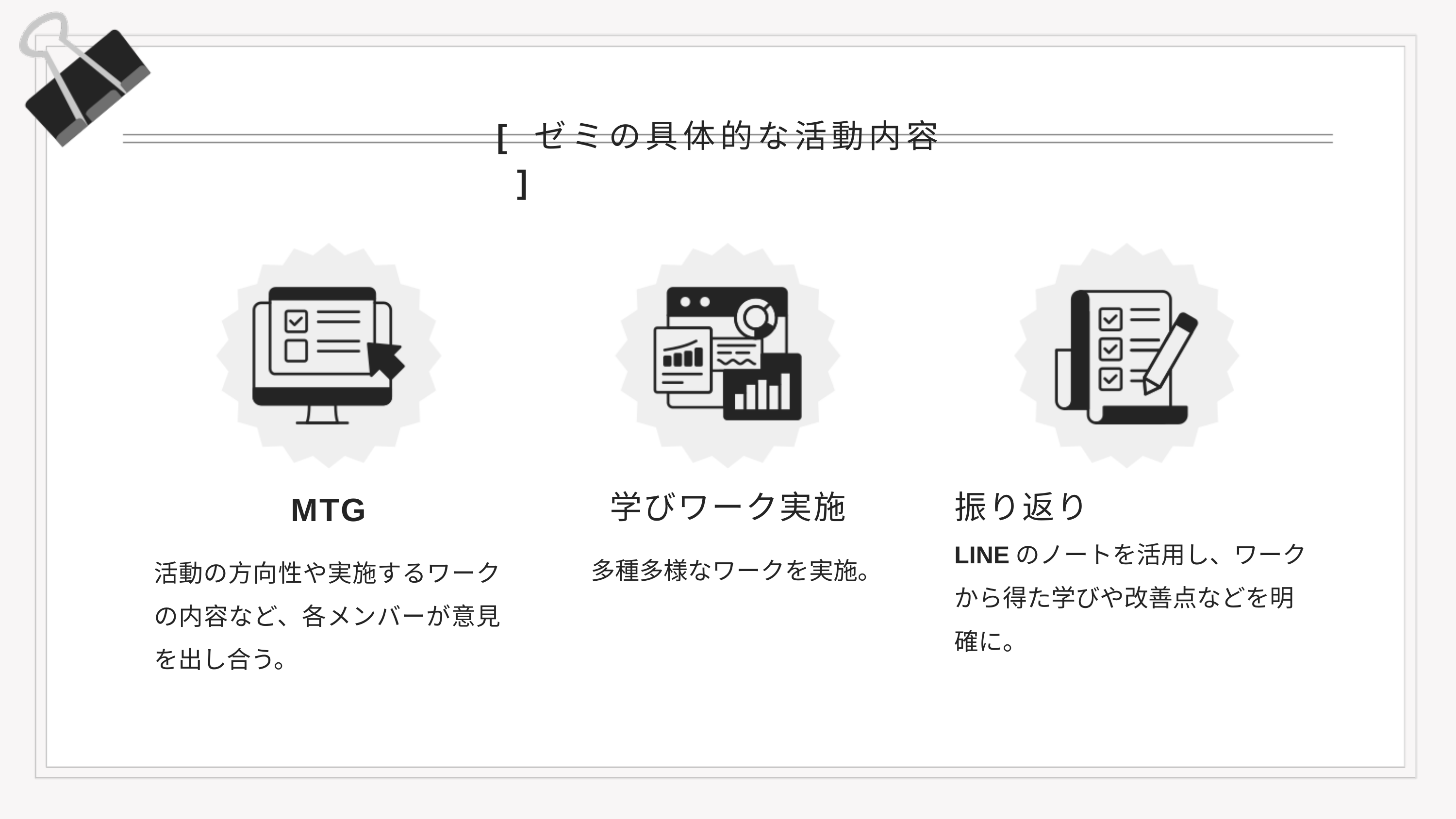

[ ゼミの具体的な活動内容 ]
学びワーク実施
振り返り
LINEのノートを活⽤し、ワークから得た学びや改善点などを明確に。
MTG
活動の方向性や実施するワークの内容など、各メンバーが意⾒を出し合う。
多種多様なワークを実施。